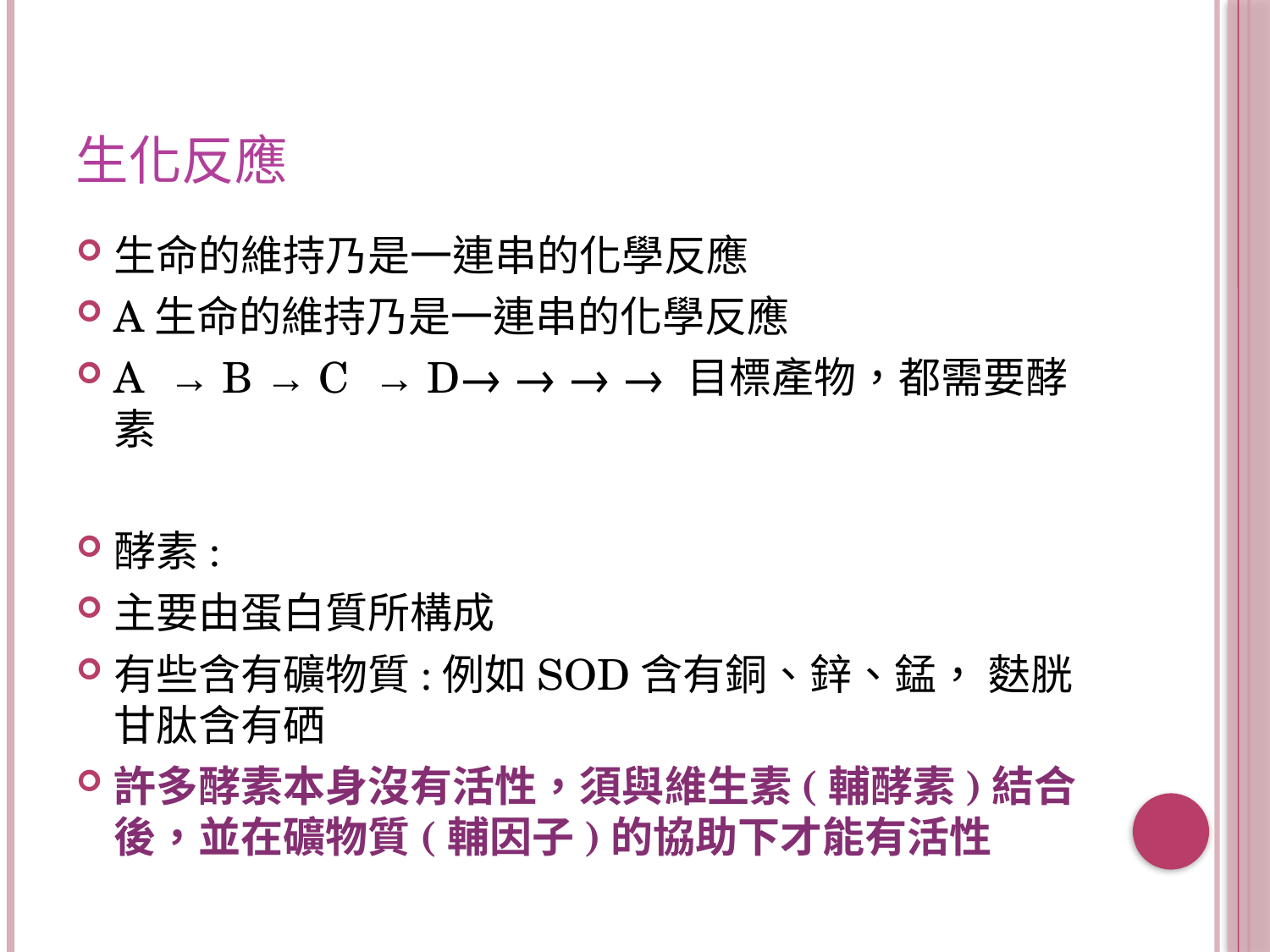

# 生化反應
生命的維持乃是一連串的化學反應
A生命的維持乃是一連串的化學反應
A  → B → C  → D→ → → → 目標產物，都需要酵素

酵素:
主要由蛋白質所構成
有些含有礦物質:例如SOD含有銅、鋅、錳， 麩胱甘肽含有硒
許多酵素本身沒有活性，須與維生素(輔酵素)結合後，並在礦物質(輔因子)的協助下才能有活性